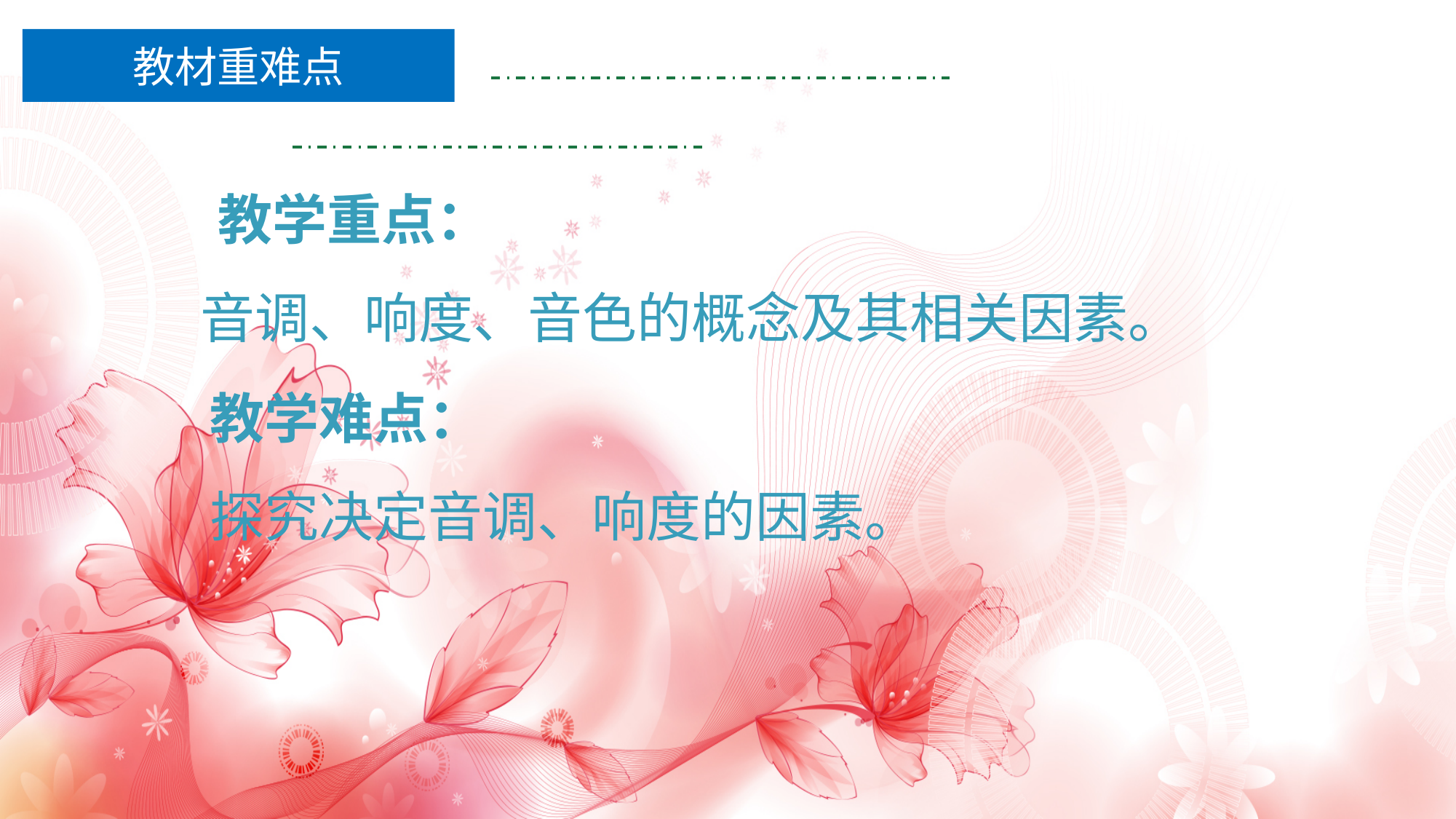

教材重难点
 教学重点：
音调、响度、音色的概念及其相关因素。
教学难点：
探究决定音调、响度的因素。